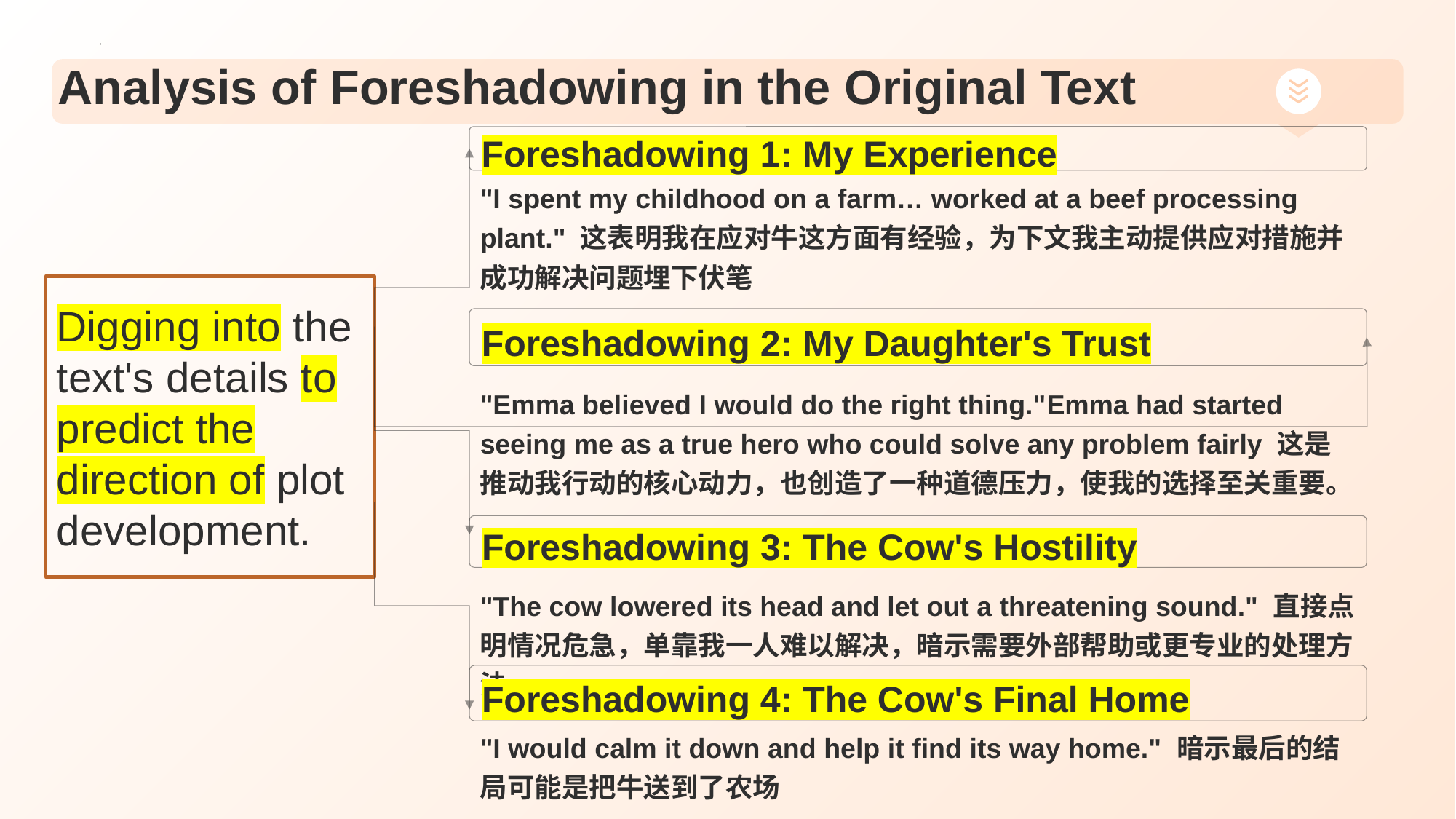

# Analysis of Foreshadowing in the Original Text
Foreshadowing 1: My Experience
"I spent my childhood on a farm… worked at a beef processing plant." 这表明我在应对牛这方面有经验，为下文我主动提供应对措施并成功解决问题埋下伏笔
Digging into the text's details to predict the direction of plot development.
Foreshadowing 2: My Daughter's Trust
"Emma believed I would do the right thing."Emma had started seeing me as a true hero who could solve any problem fairly 这是推动我行动的核心动力，也创造了一种道德压力，使我的选择至关重要。
Foreshadowing 3: The Cow's Hostility
"The cow lowered its head and let out a threatening sound." 直接点明情况危急，单靠我一人难以解决，暗示需要外部帮助或更专业的处理方法。
Foreshadowing 4: The Cow's Final Home
"I would calm it down and help it find its way home." 暗示最后的结局可能是把牛送到了农场